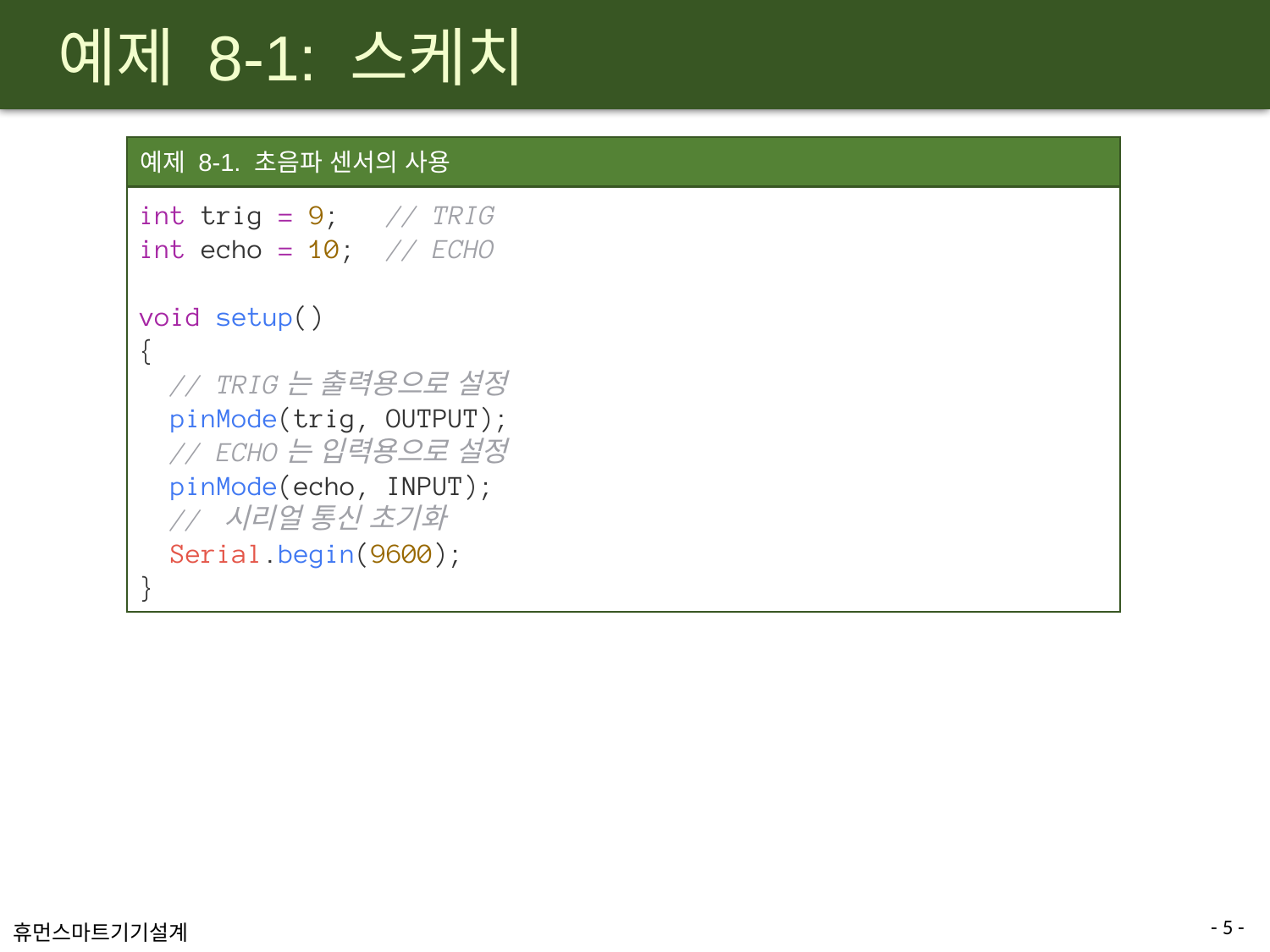

# 예제 8-1: 스케치
예제 8-1. 초음파 센서의 사용
int trig = 9;   // TRIG
int echo = 10;  // ECHO
void setup()
{
  // TRIG는 출력용으로 설정
  pinMode(trig, OUTPUT);
  // ECHO는 입력용으로 설정
  pinMode(echo, INPUT);
  // 시리얼 통신 초기화
  Serial.begin(9600);
}
- 5 -